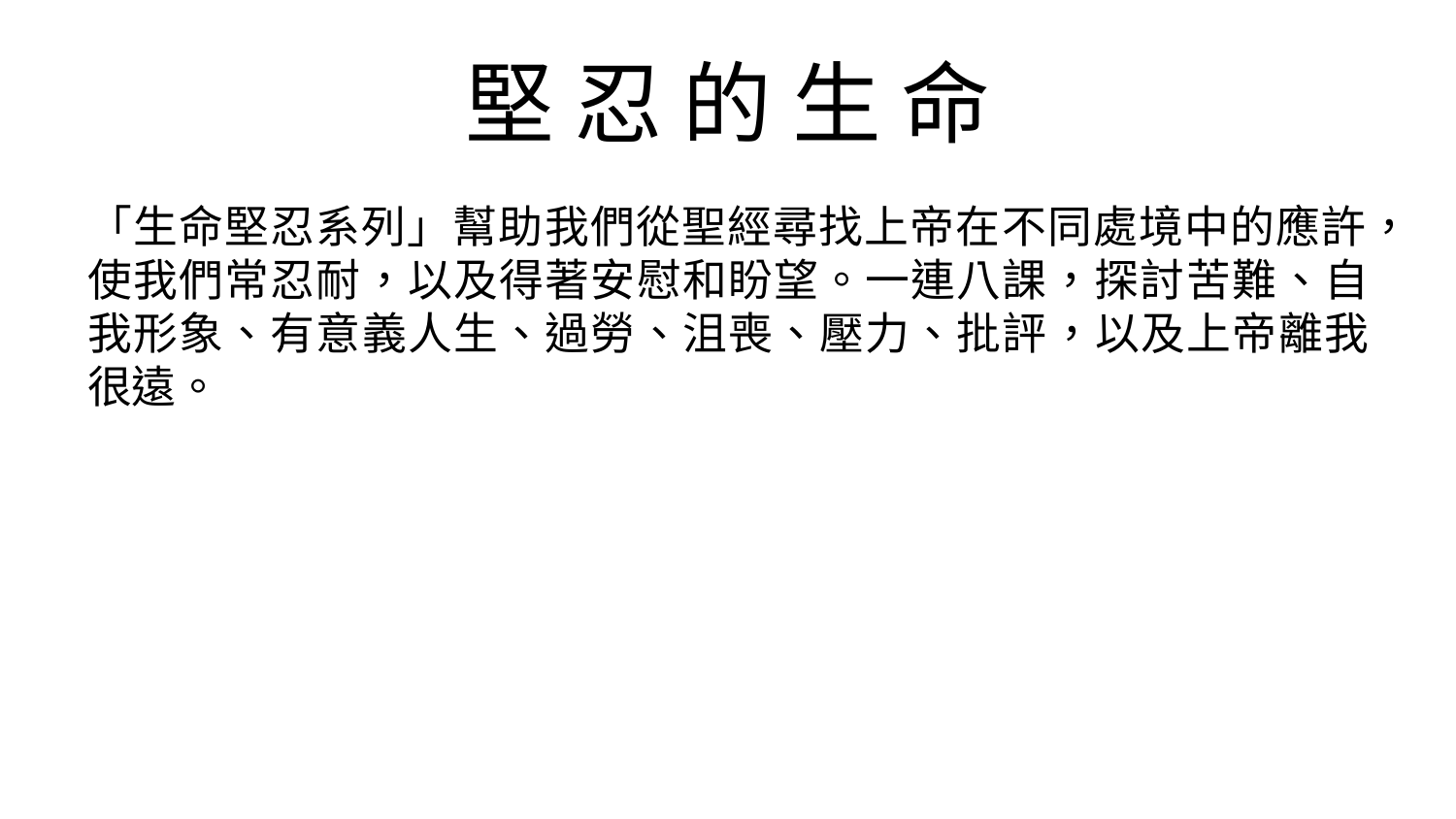

# 堅 忍 的 生 命
「生命堅忍系列」幫助我們從聖經尋找上帝在不同處境中的應許，使我們常忍耐，以及得著安慰和盼望。一連八課，探討苦難、自我形象、有意義人生、過勞、沮喪、壓力、批評，以及上帝離我很遠。